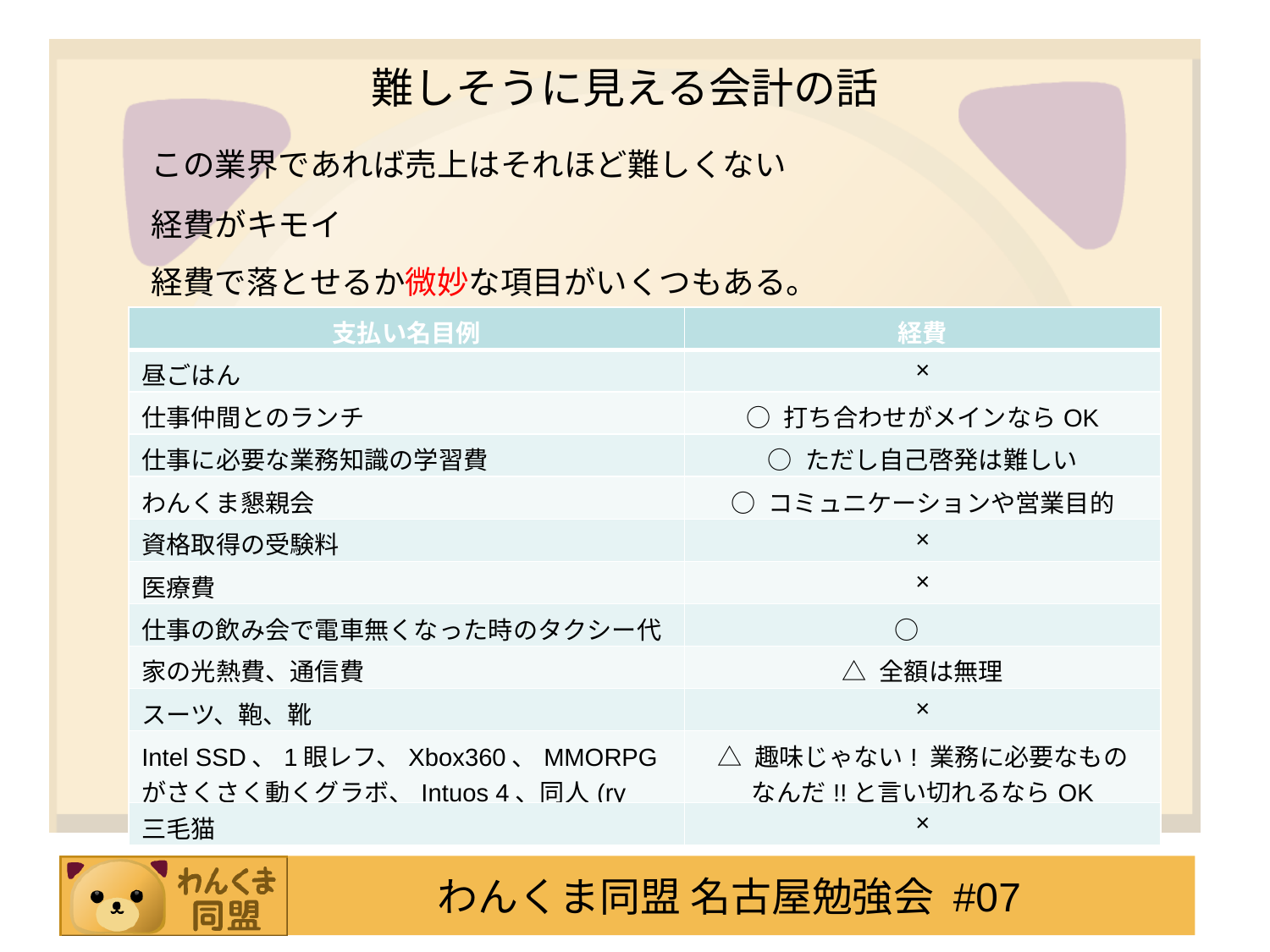

# 難しそうに見える会計の話
この業界であれば売上はそれほど難しくない
経費がキモイ
経費で落とせるか微妙な項目がいくつもある。
| 支払い名目例 | 経費 |
| --- | --- |
| 昼ごはん | × |
| 仕事仲間とのランチ | ○ 打ち合わせがメインならOK |
| 仕事に必要な業務知識の学習費 | ○ ただし自己啓発は難しい |
| わんくま懇親会 | ○ コミュニケーションや営業目的 |
| 資格取得の受験料 | × |
| 医療費 | × |
| 仕事の飲み会で電車無くなった時のタクシー代 | ○ |
| 家の光熱費、通信費 | △ 全額は無理 |
| スーツ、鞄、靴 | × |
| Intel SSD、1眼レフ、Xbox360、MMORPGがさくさく動くグラボ、Intuos 4、同人(ry | △ 趣味じゃない! 業務に必要なもの なんだ!!と言い切れるならOK |
| 三毛猫 | × |